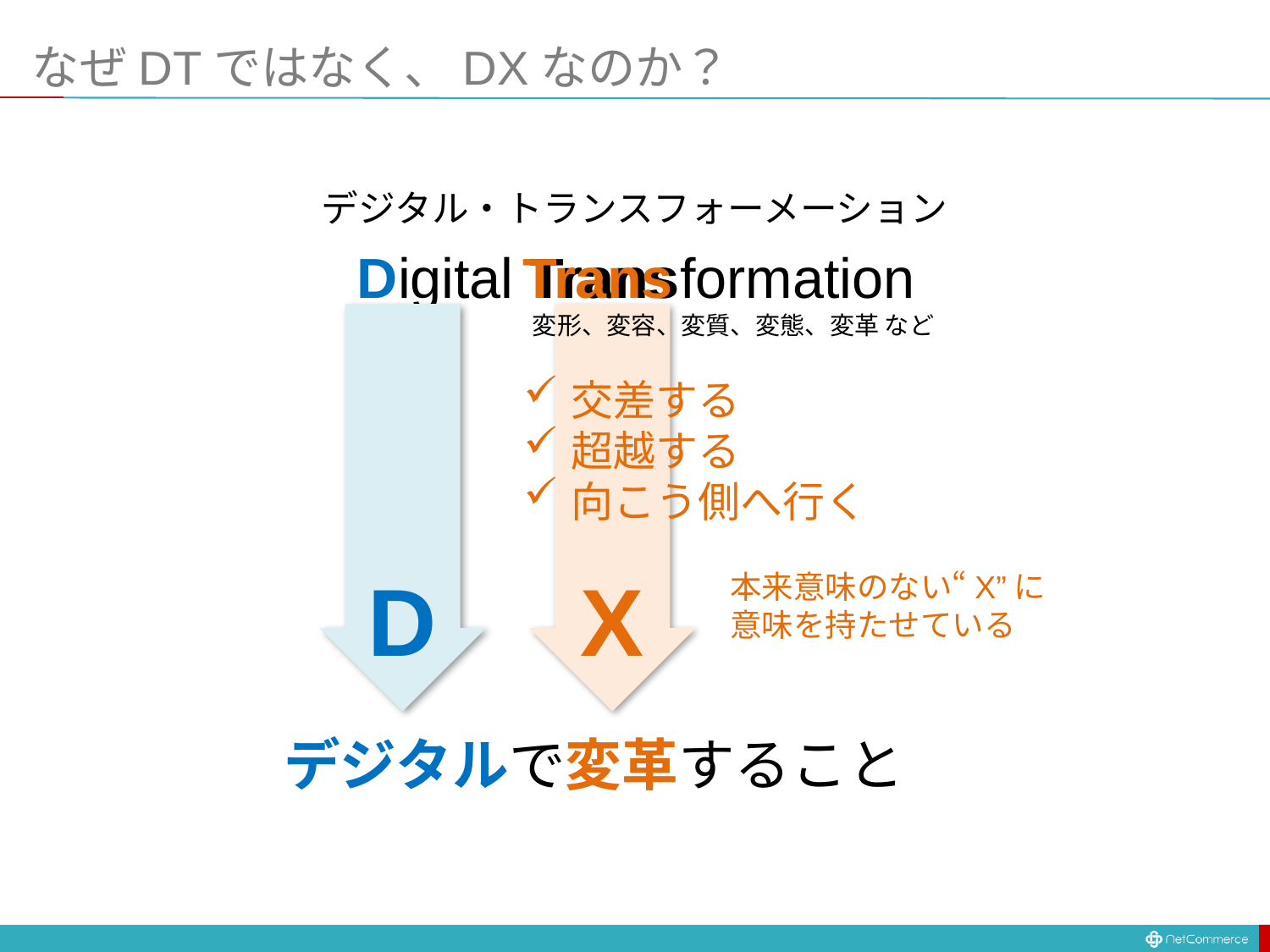

# なぜDTではなく、DXなのか？
デジタル・トランスフォーメーション
Trans
Digital Transformation
変形、変容、変質、変態、変革 など

D

交差する
超越する
向こう側へ行く
X
本来意味のない“X”に
意味を持たせている
デジタルで変革すること